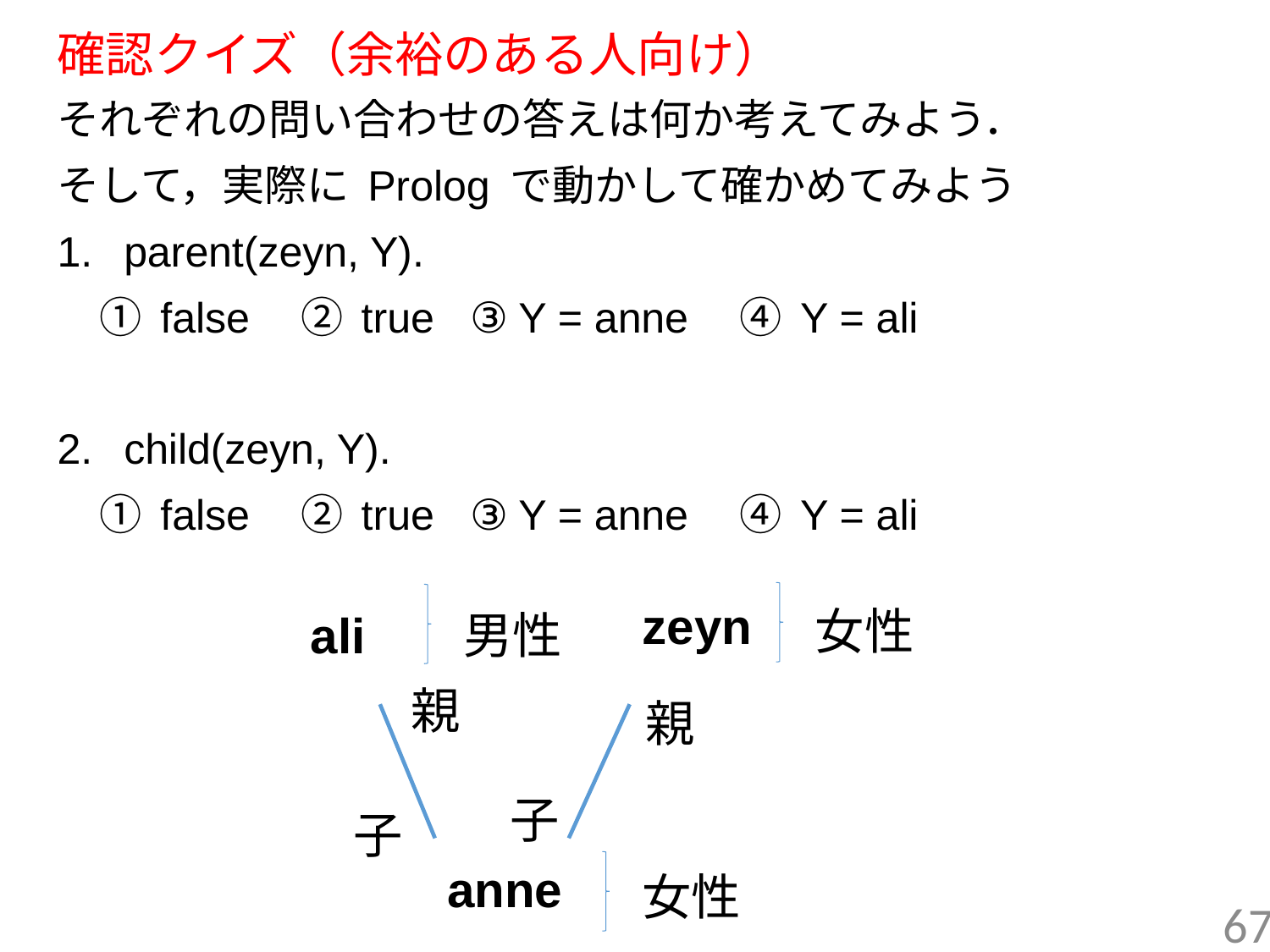

# 確認クイズ（余裕のある人向け）
それぞれの問い合わせの答えは何か考えてみよう．
そして，実際に Prolog で動かして確かめてみよう
parent(zeyn, Y).
　① false　② true   ③ Y = anne　④ Y = ali

child(zeyn, Y).
　① false　② true   ③ Y = anne　④ Y = ali

zeyn
女性
ali
男性
親
親
子
子
anne

女性
67